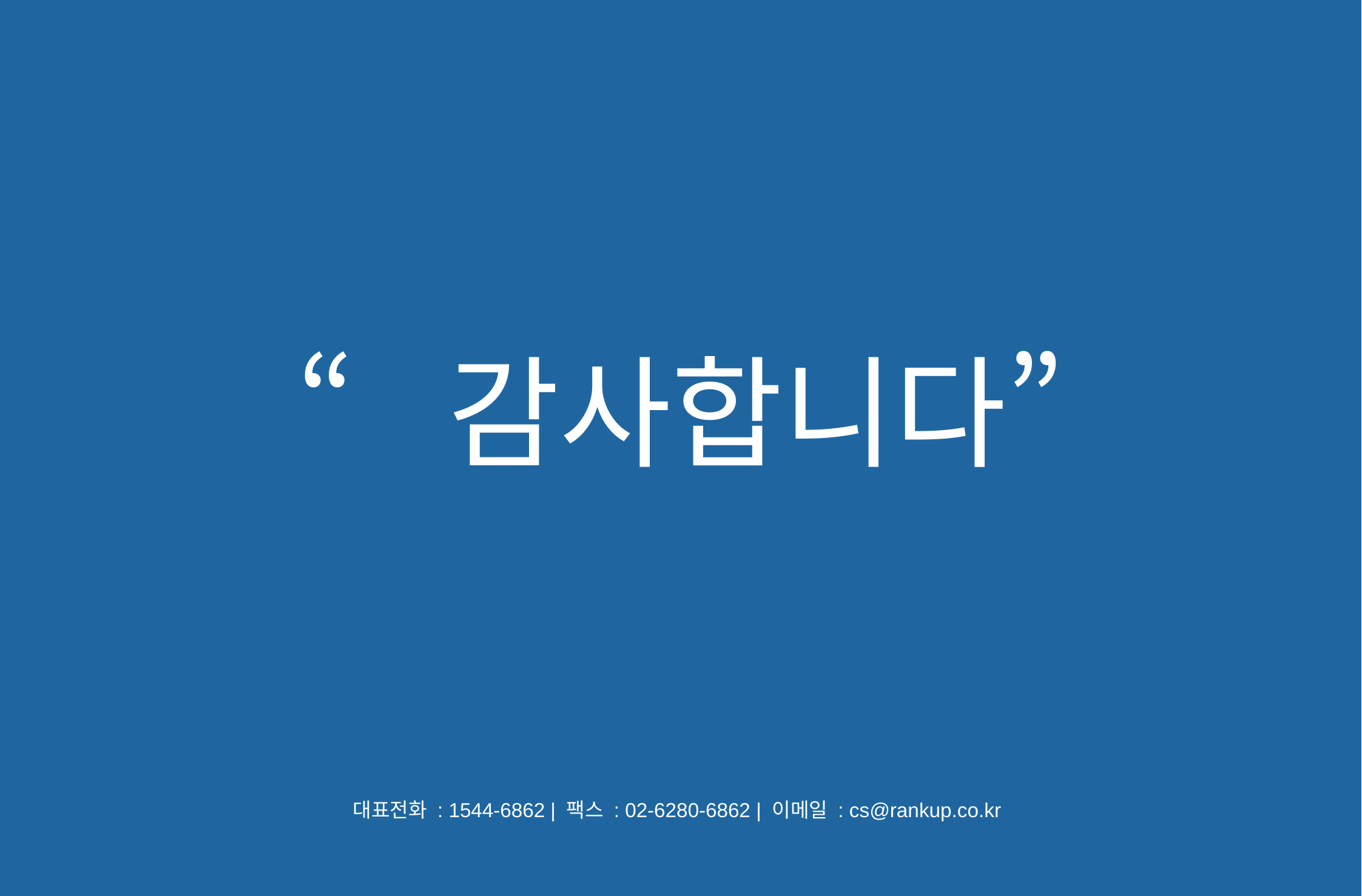

“감사합니다”

대표전화 : 1544-6862 | 팩스 : 02-6280-6862 | 이메일 : cs@rankup.co.kr